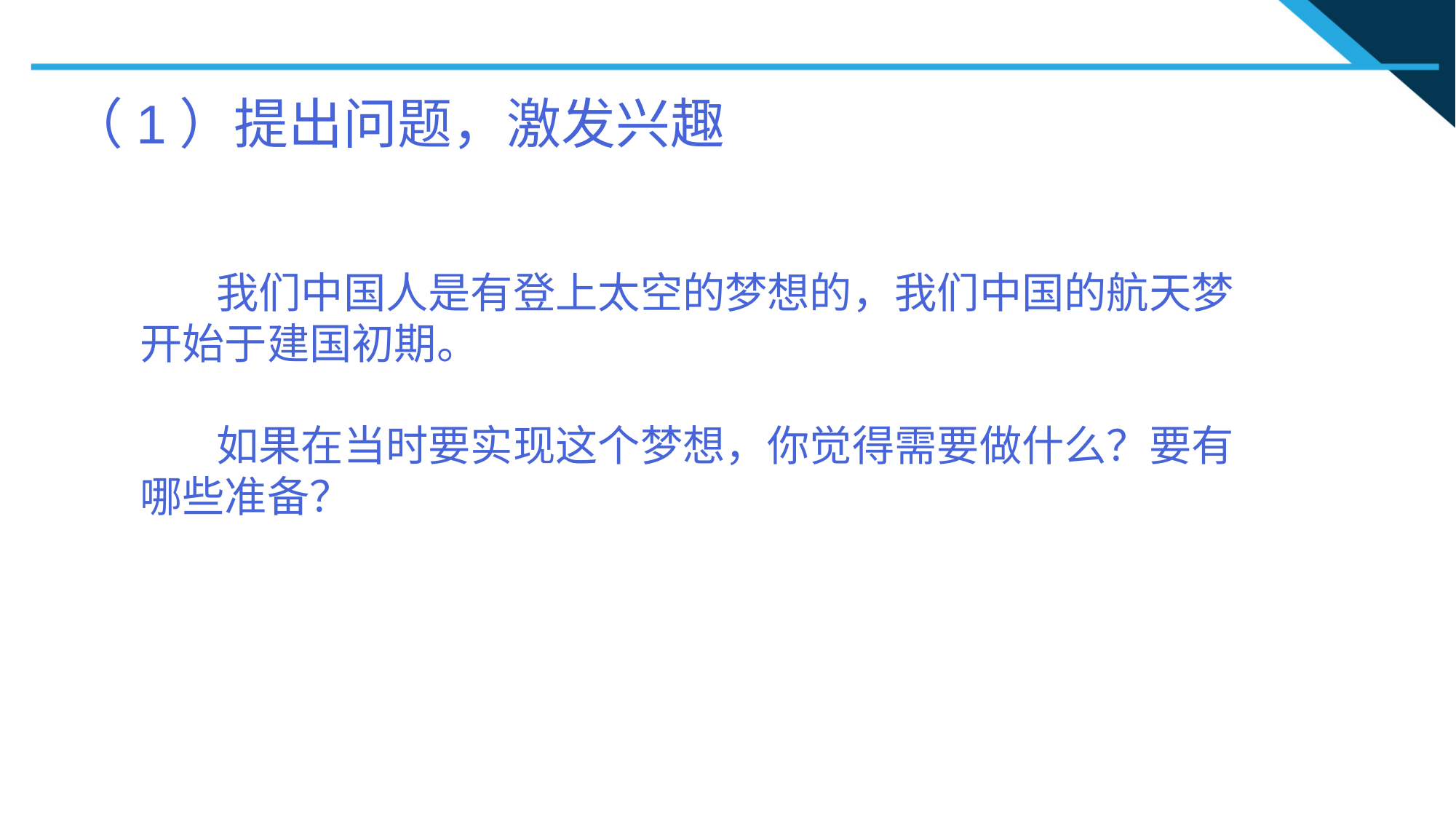

（1）提出问题，激发兴趣
       我们中国人是有登上太空的梦想的，我们中国的航天梦开始于建国初期。

       如果在当时要实现这个梦想，你觉得需要做什么？要有哪些准备？